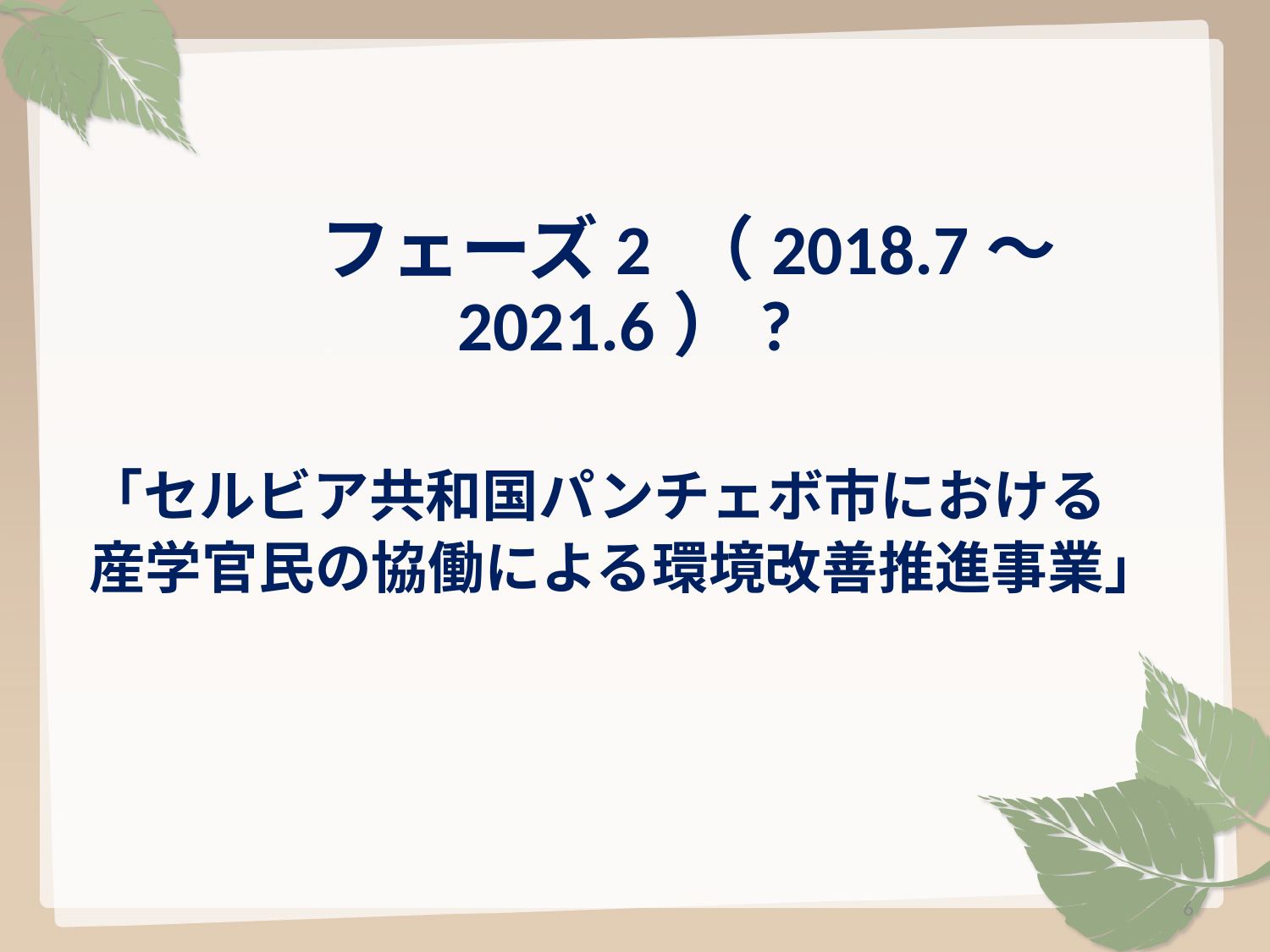

フェーズ2 （2018.7～2021.6）?

「セルビア共和国パンチェボ市における
産学官民の協働による環境改善推進事業」

6